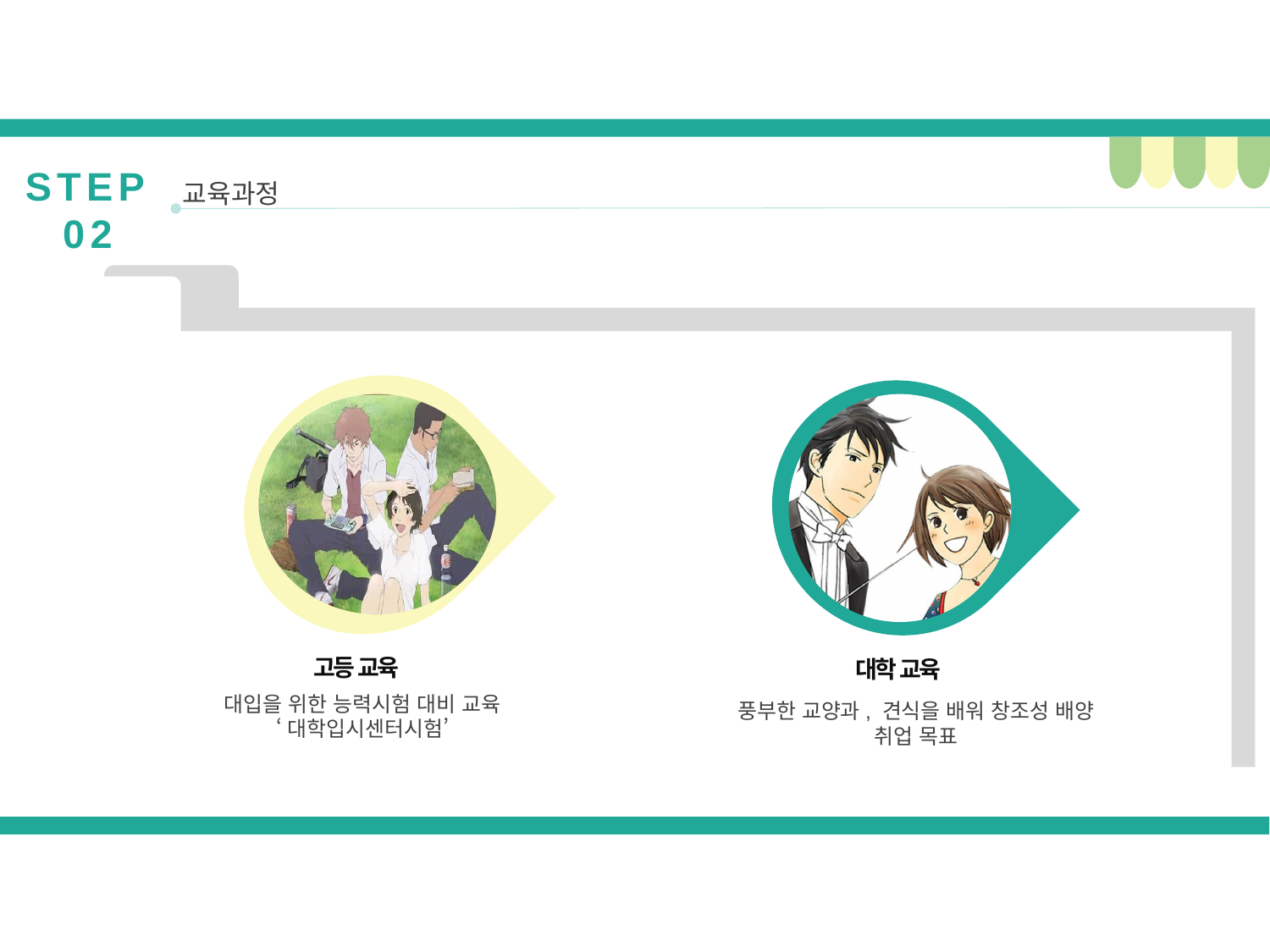

STEP 02
교육과정

고등 교육
대학 교육
대입을 위한 능력시험 대비 교육
‘대학입시센터시험’
풍부한 교양과, 견식을 배워 창조성 배양
취업 목표